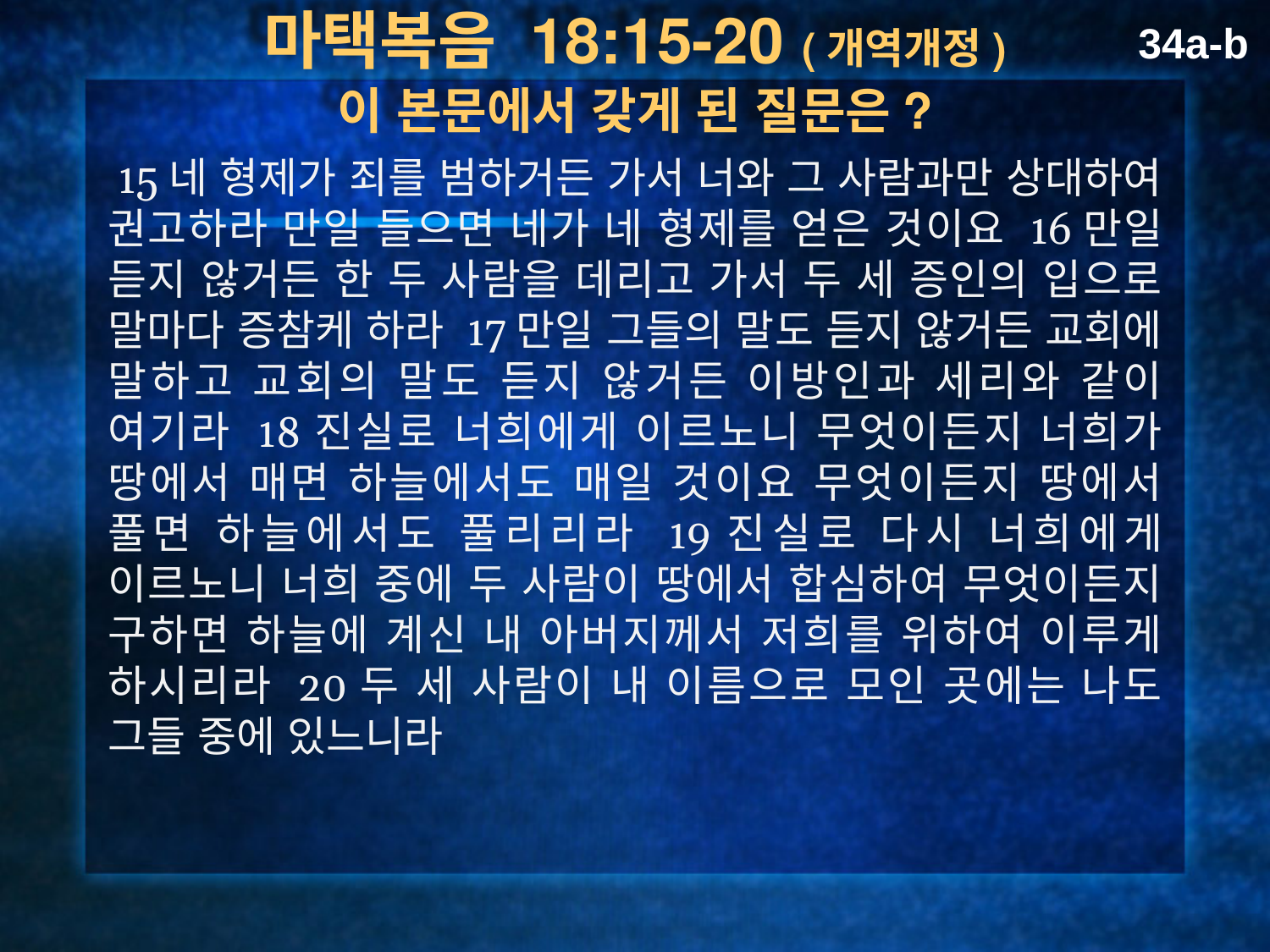

# 마택복음 18:15-20 (개역개정)
34a-b
이 본문에서 갖게 된 질문은?
 15네 형제가 죄를 범하거든 가서 너와 그 사람과만 상대하여 권고하라 만일 들으면 네가 네 형제를 얻은 것이요 16만일 듣지 않거든 한 두 사람을 데리고 가서 두 세 증인의 입으로 말마다 증참케 하라 17만일 그들의 말도 듣지 않거든 교회에 말하고 교회의 말도 듣지 않거든 이방인과 세리와 같이 여기라 18진실로 너희에게 이르노니 무엇이든지 너희가 땅에서 매면 하늘에서도 매일 것이요 무엇이든지 땅에서 풀면 하늘에서도 풀리리라 19진실로 다시 너희에게 이르노니 너희 중에 두 사람이 땅에서 합심하여 무엇이든지 구하면 하늘에 계신 내 아버지께서 저희를 위하여 이루게 하시리라 20두 세 사람이 내 이름으로 모인 곳에는 나도 그들 중에 있느니라